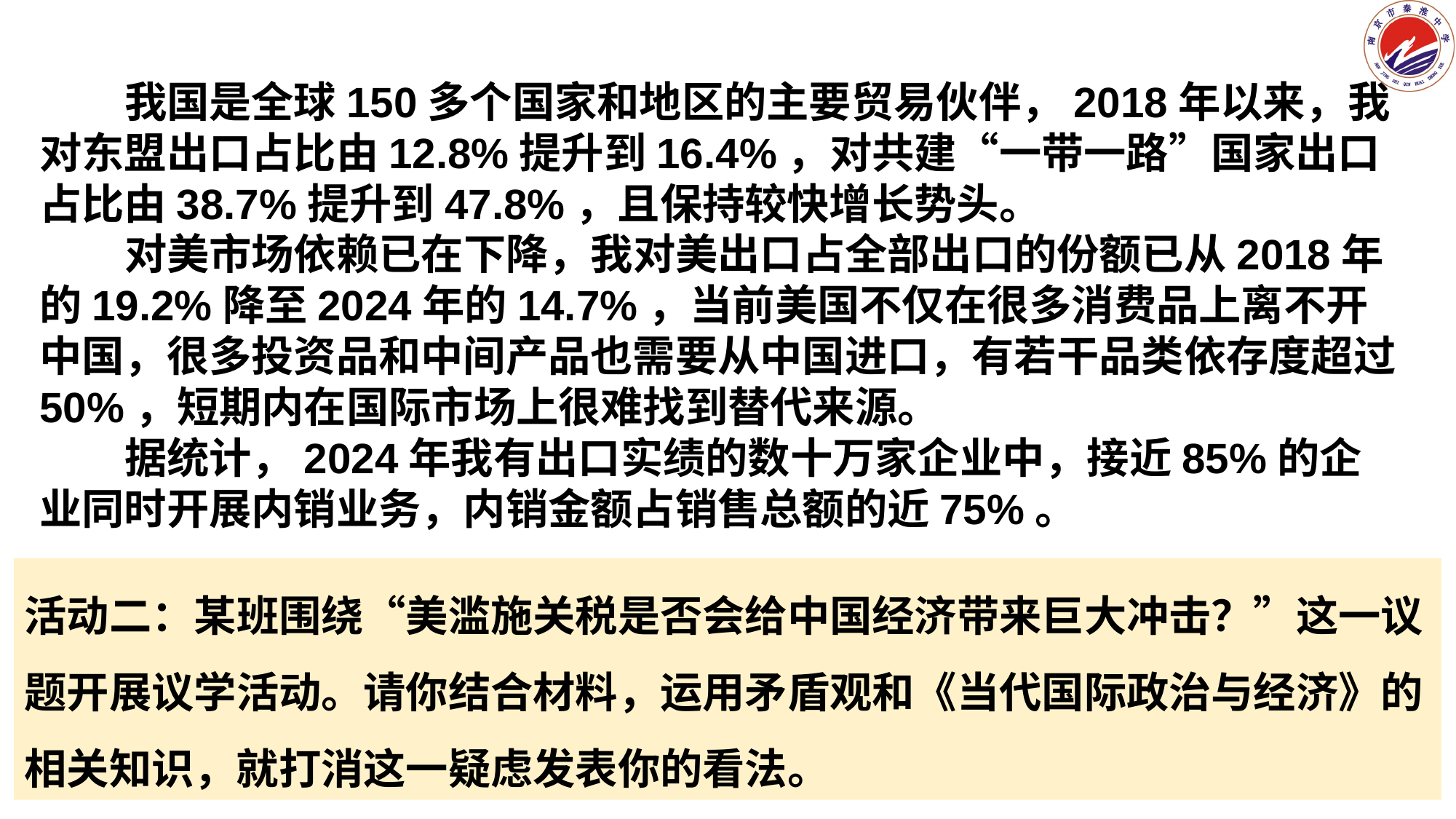

我国是全球150多个国家和地区的主要贸易伙伴，2018年以来，我对东盟出口占比由12.8%提升到16.4%，对共建“一带一路”国家出口占比由38.7%提升到47.8%，且保持较快增长势头。
对美市场依赖已在下降，我对美出口占全部出口的份额已从2018年的19.2%降至2024年的14.7%，当前美国不仅在很多消费品上离不开中国，很多投资品和中间产品也需要从中国进口，有若干品类依存度超过50%，短期内在国际市场上很难找到替代来源。
据统计，2024年我有出口实绩的数十万家企业中，接近85%的企业同时开展内销业务，内销金额占销售总额的近75%。
活动二：某班围绕“美滥施关税是否会给中国经济带来巨大冲击？”这一议题开展议学活动。请你结合材料，运用矛盾观和《当代国际政治与经济》的相关知识，就打消这一疑虑发表你的看法。